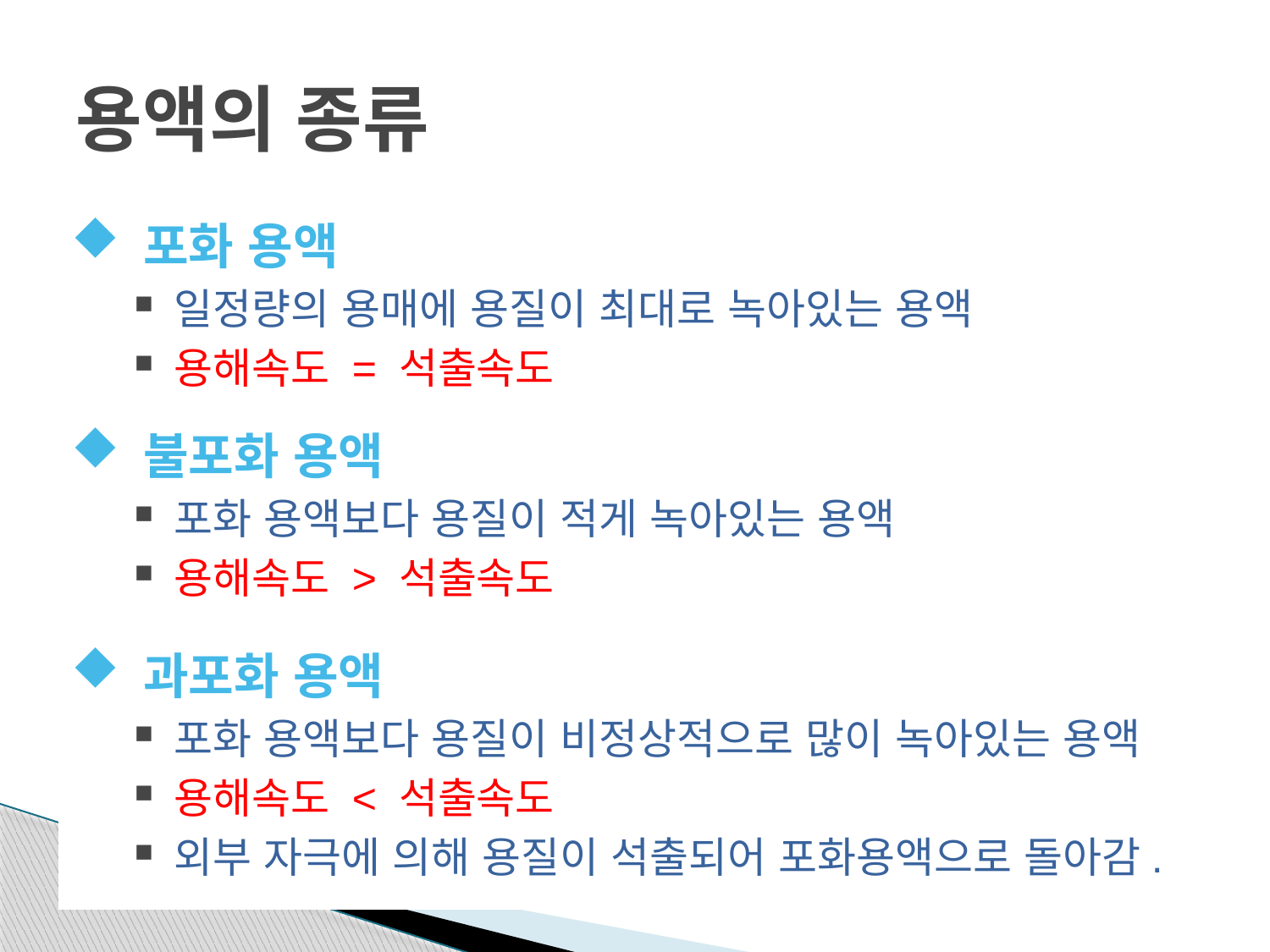

# 용액의 종류
 포화 용액
일정량의 용매에 용질이 최대로 녹아있는 용액
용해속도 = 석출속도

 불포화 용액
포화 용액보다 용질이 적게 녹아있는 용액
용해속도 > 석출속도

25차시 마지막 슬라이드
 과포화 용액
포화 용액보다 용질이 비정상적으로 많이 녹아있는 용액
용해속도 < 석출속도
외부 자극에 의해 용질이 석출되어 포화용액으로 돌아감.